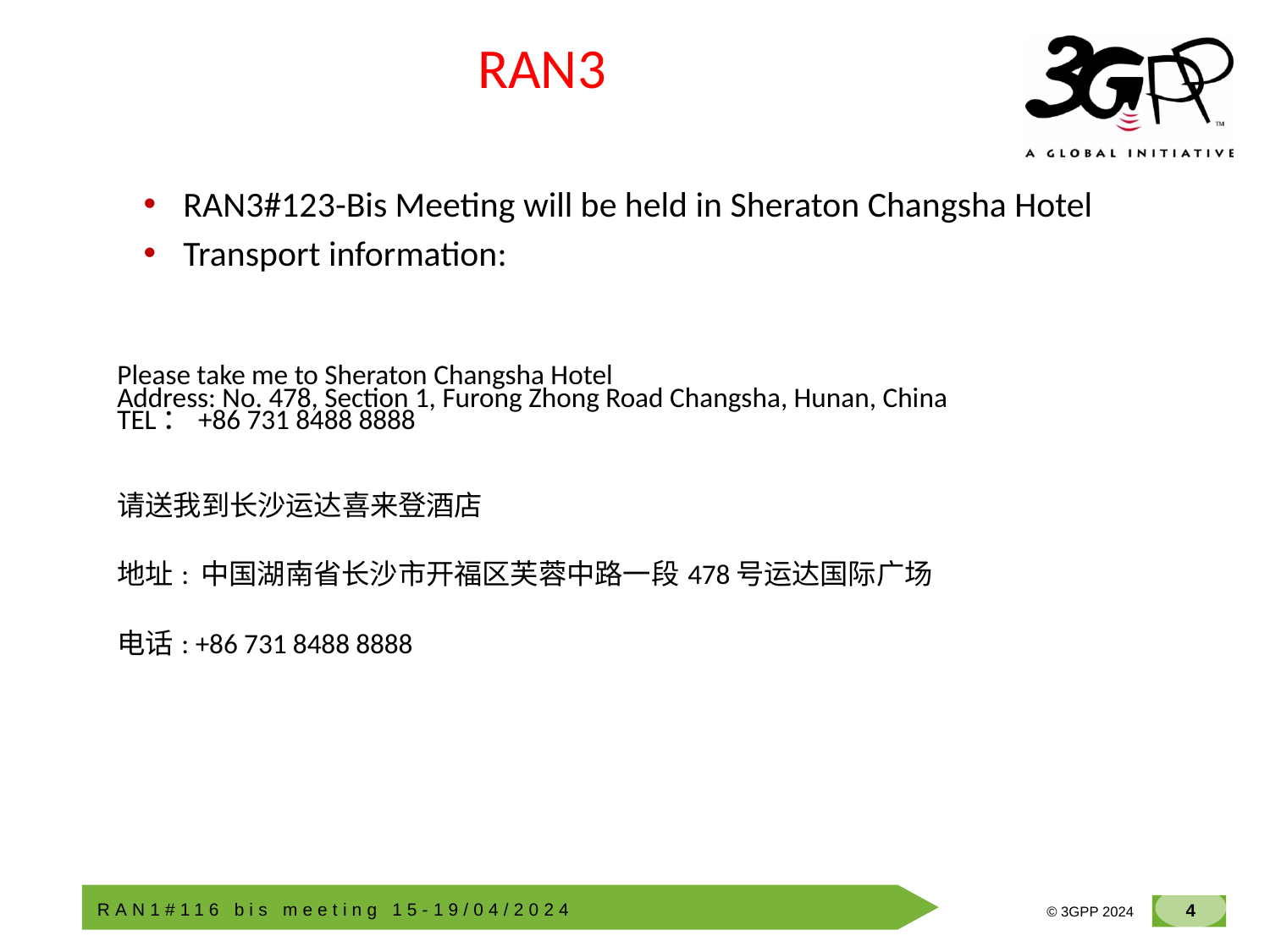

# RAN3
RAN3#123-Bis Meeting will be held in Sheraton Changsha Hotel
Transport information:

| Please take me to Sheraton Changsha Hotel Address: No. 478, Section 1, Furong Zhong Road Changsha, Hunan, China  TEL：+86 731 8488 8888   请送我到长沙运达喜来登酒店   地址: 中国湖南省长沙市开福区芙蓉中路一段478号运达国际广场   电话: +86 731 8488 8888 |
| --- |